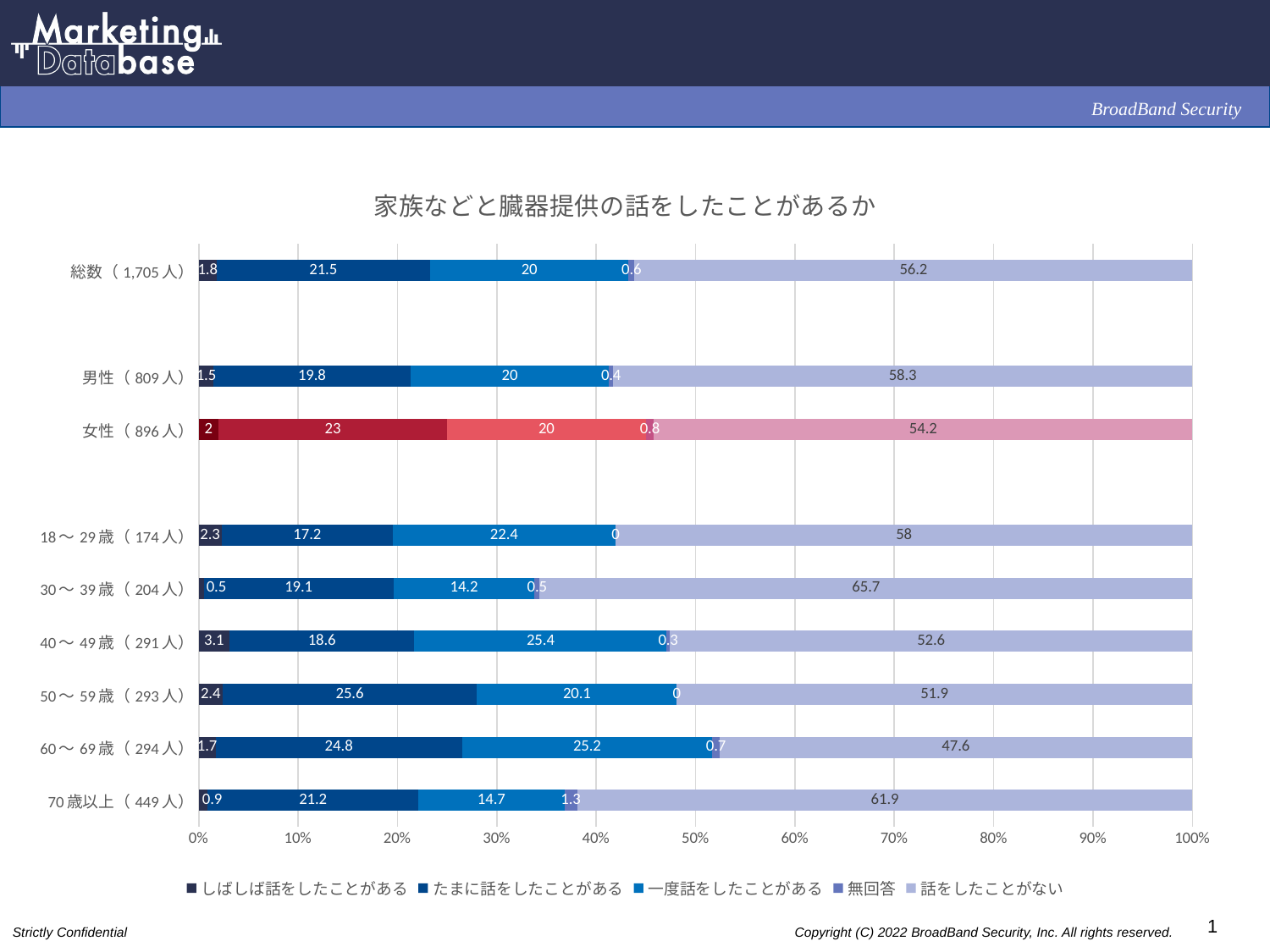

### Chart: 家族などと臓器提供の話をしたことがあるか

| Category | しばしば話をしたことがある | たまに話をしたことがある | 一度話をしたことがある | 無回答 | 話をしたことがない |
|---|---|---|---|---|---|
| 総数（1,705人） | 1.8 | 21.5 | 20.0 | 0.6 | 56.2 |
|  | None | None | None | None | None |
| 男性（809人） | 1.5 | 19.8 | 20.0 | 0.4 | 58.3 |
| 女性（896人） | 2.0 | 23.0 | 20.0 | 0.8 | 54.2 |
|  | None | None | None | None | None |
| 18～29歳（174人） | 2.3 | 17.2 | 22.4 | 0.0 | 58.0 |
| 30～39歳（204人） | 0.5 | 19.1 | 14.2 | 0.5 | 65.7 |
| 40～49歳（291人） | 3.1 | 18.6 | 25.4 | 0.3 | 52.6 |
| 50～59歳（293人） | 2.4 | 25.6 | 20.1 | 0.0 | 51.9 |
| 60～69歳（294人） | 1.7 | 24.8 | 25.2 | 0.7 | 47.6 |
| 70歳以上（449人） | 0.9 | 21.2 | 14.7 | 1.3 | 61.9 |